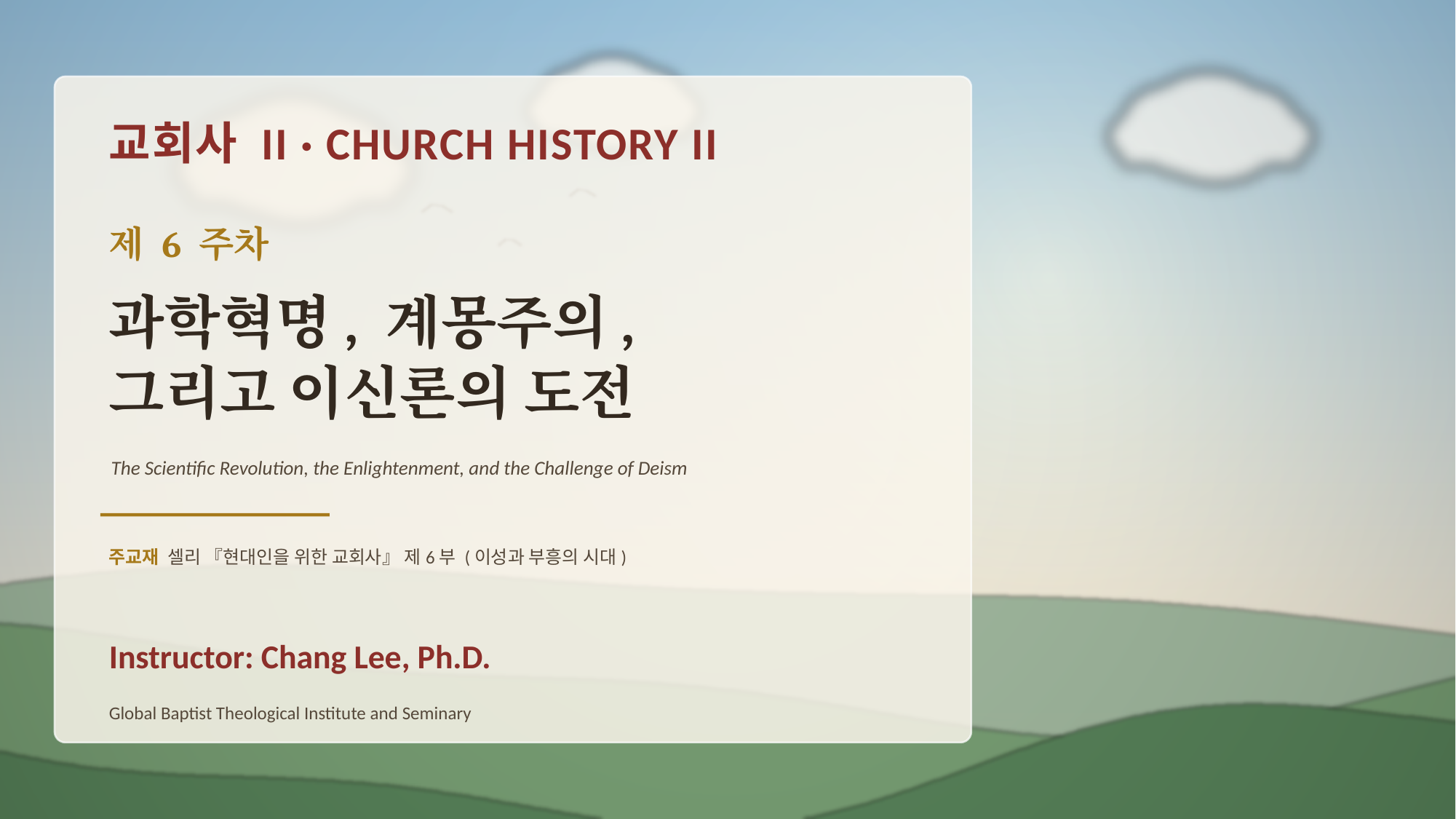

교회사 II · CHURCH HISTORY II
제 6 주차
과학혁명, 계몽주의,
그리고 이신론의 도전
The Scientific Revolution, the Enlightenment, and the Challenge of Deism

주교재  셀리 『현대인을 위한 교회사』 제6부 (이성과 부흥의 시대)
Instructor: Chang Lee, Ph.D.
Global Baptist Theological Institute and Seminary